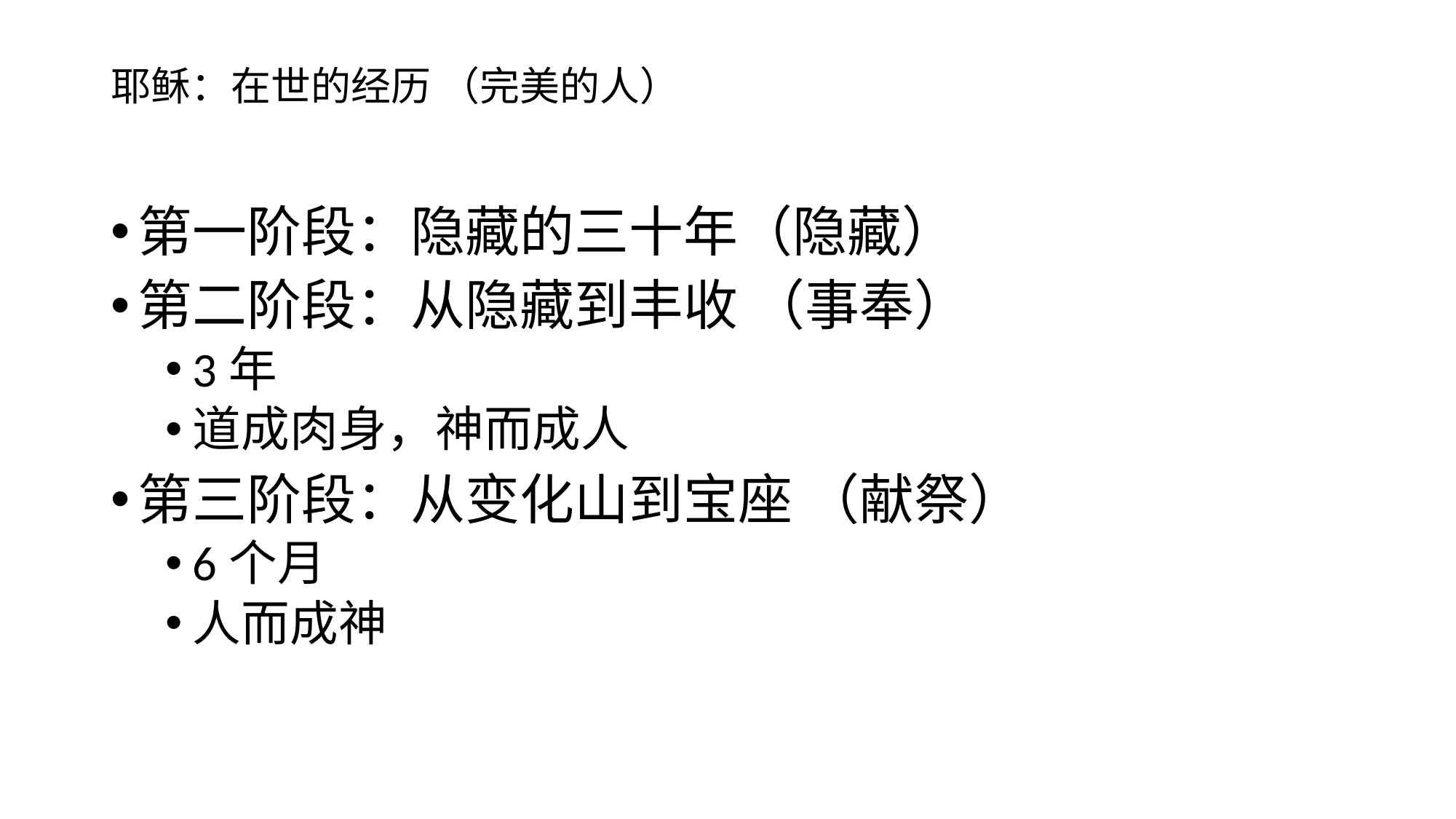

# 耶稣：在世的经历 （完美的人）
第一阶段：隐藏的三十年（隐藏）
第二阶段：从隐藏到丰收 （事奉）
3年
道成肉身，神而成人
第三阶段：从变化山到宝座 （献祭）
6个月
人而成神